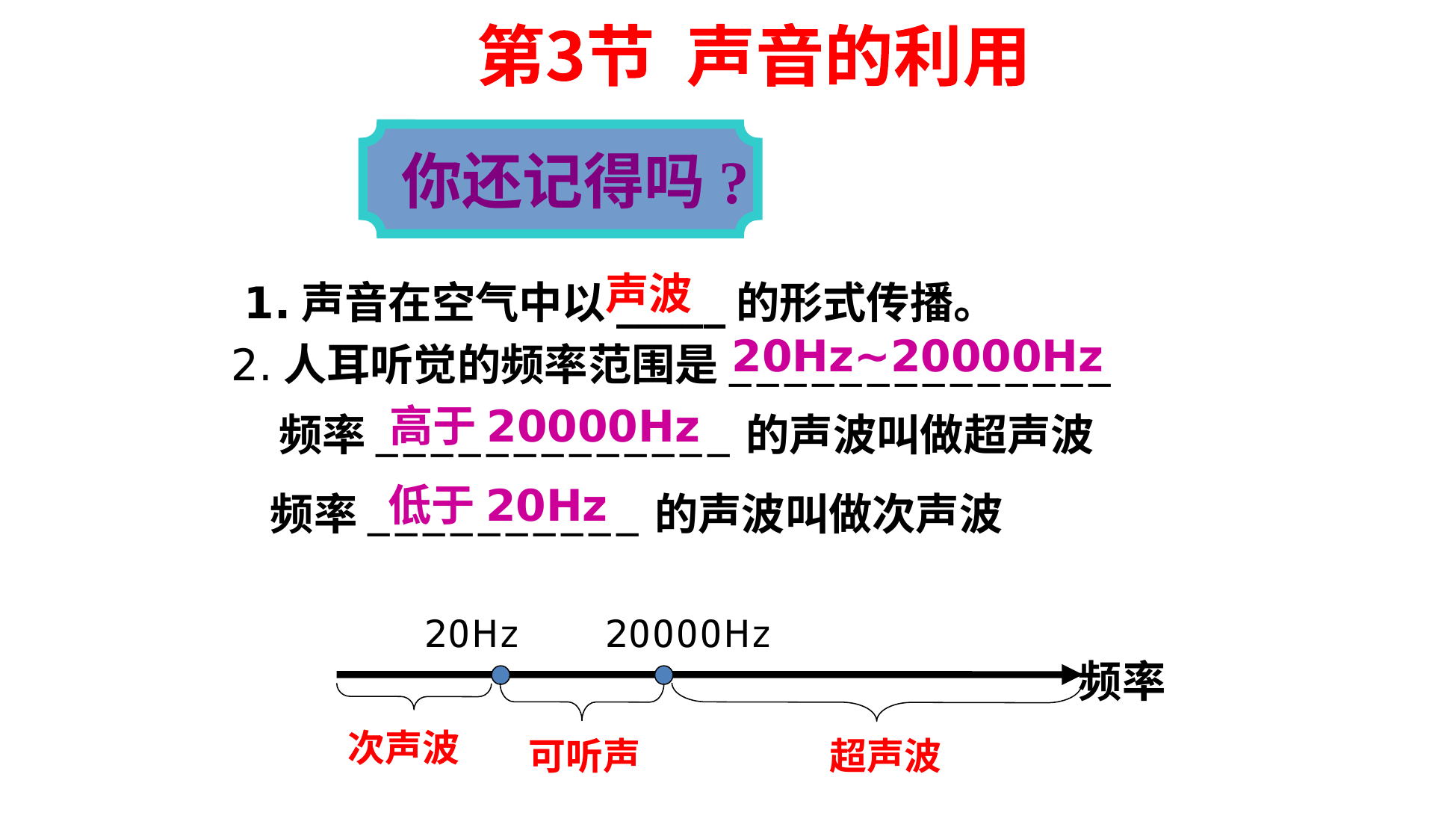

第3节  声音的利用
你还记得吗?
声波
1.声音在空气中以_____的形式传播。
20Hz~20000Hz
2.人耳听觉的频率范围是______________
高于20000Hz
频率_____________的声波叫做超声波
低于20Hz
频率__________的声波叫做次声波

20Hz
20000Hz

频率

次声波
可听声
超声波